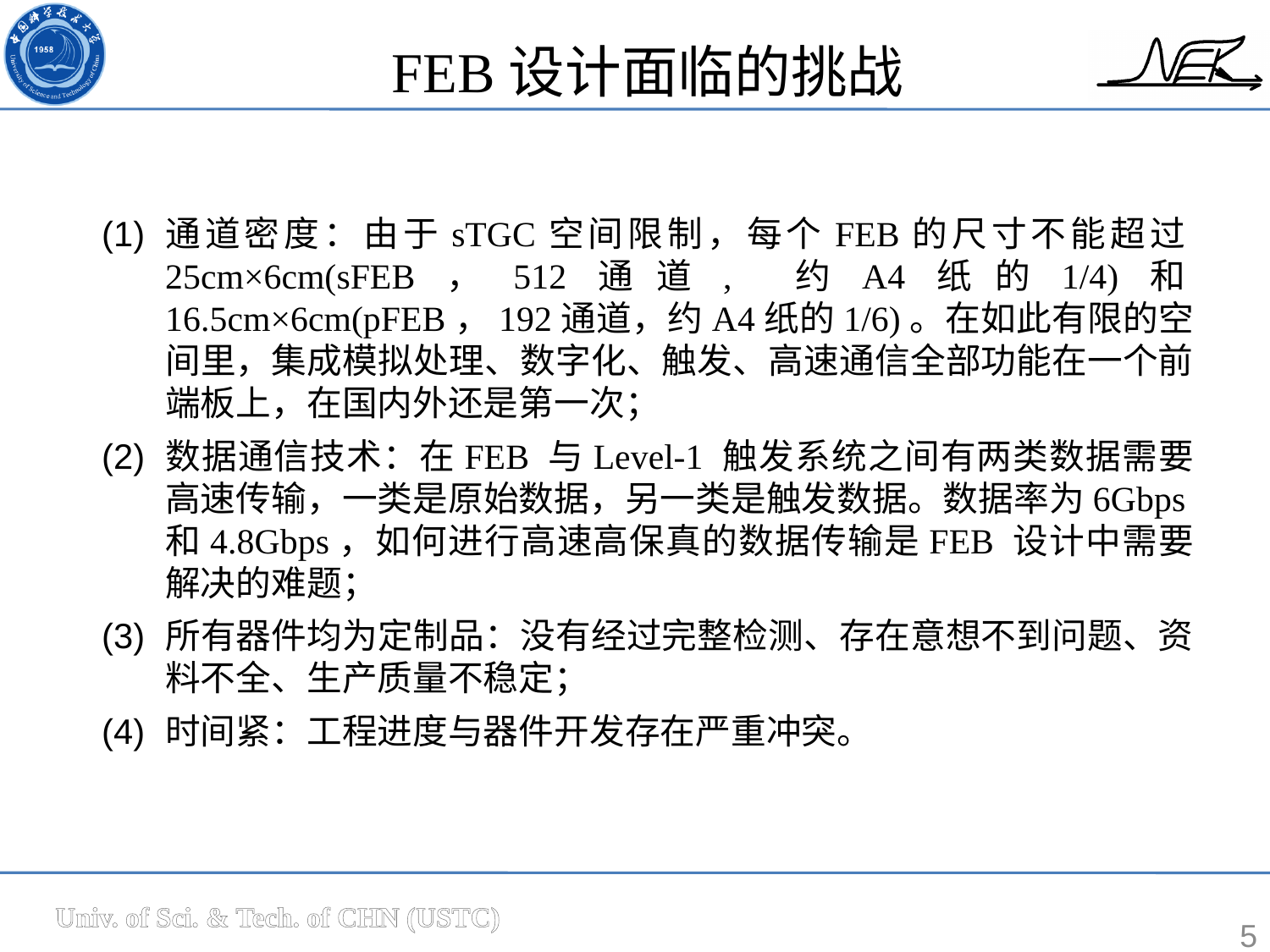

FEB设计面临的挑战
通道密度：由于sTGC空间限制，每个FEB的尺寸不能超过25cm×6cm(sFEB，512通道, 约A4纸的1/4)和16.5cm×6cm(pFEB，192通道，约A4纸的1/6)。在如此有限的空间里，集成模拟处理、数字化、触发、高速通信全部功能在一个前端板上，在国内外还是第一次；
数据通信技术：在FEB 与Level-1 触发系统之间有两类数据需要高速传输，一类是原始数据，另一类是触发数据。数据率为6Gbps和4.8Gbps，如何进行高速高保真的数据传输是FEB 设计中需要解决的难题；
所有器件均为定制品：没有经过完整检测、存在意想不到问题、资料不全、生产质量不稳定；
时间紧：工程进度与器件开发存在严重冲突。

5